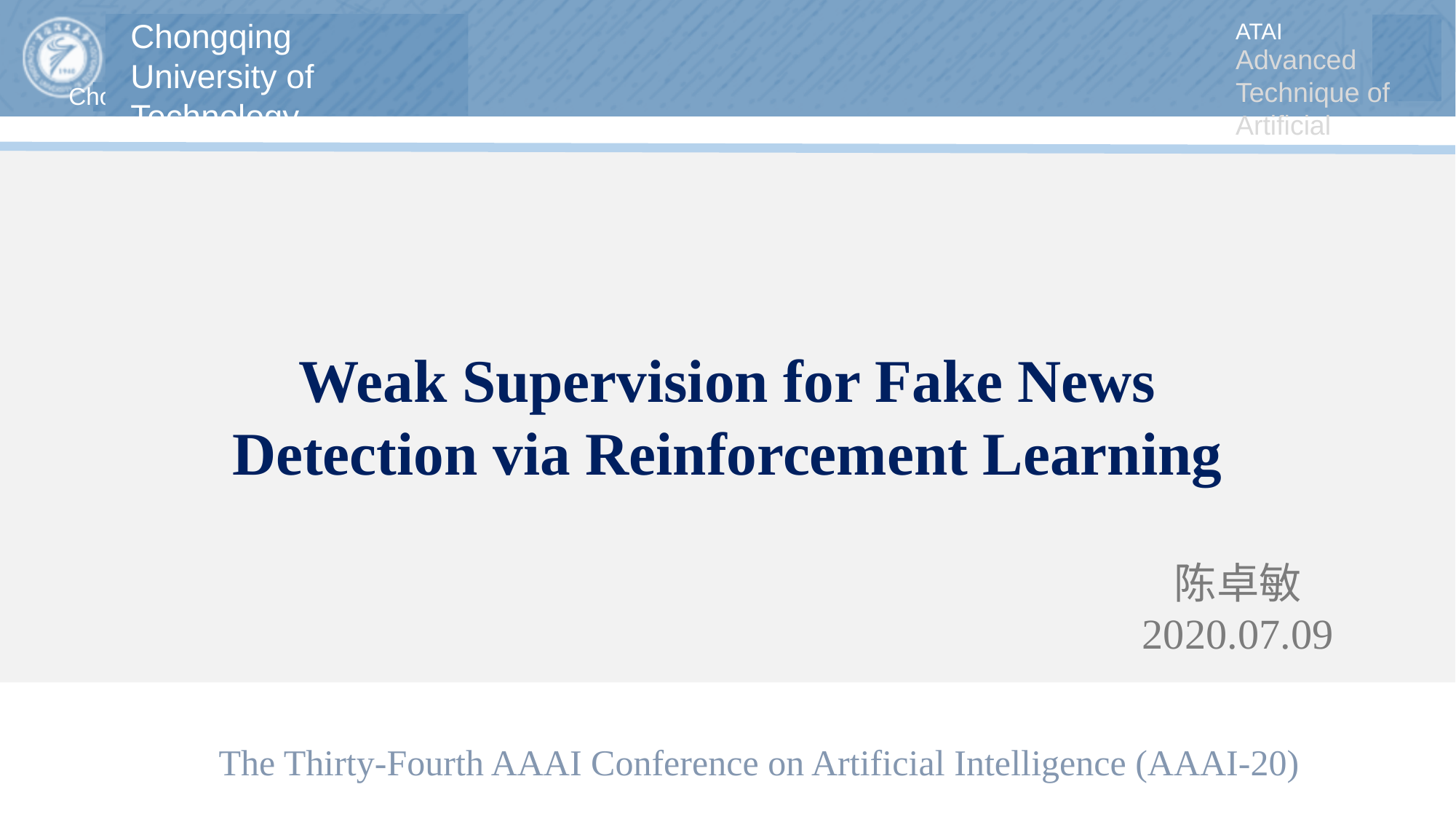

Weak Supervision for Fake News
Detection via Reinforcement Learning
陈卓敏
2020.07.09
The Thirty-Fourth AAAI Conference on Artificial Intelligence (AAAI-20)